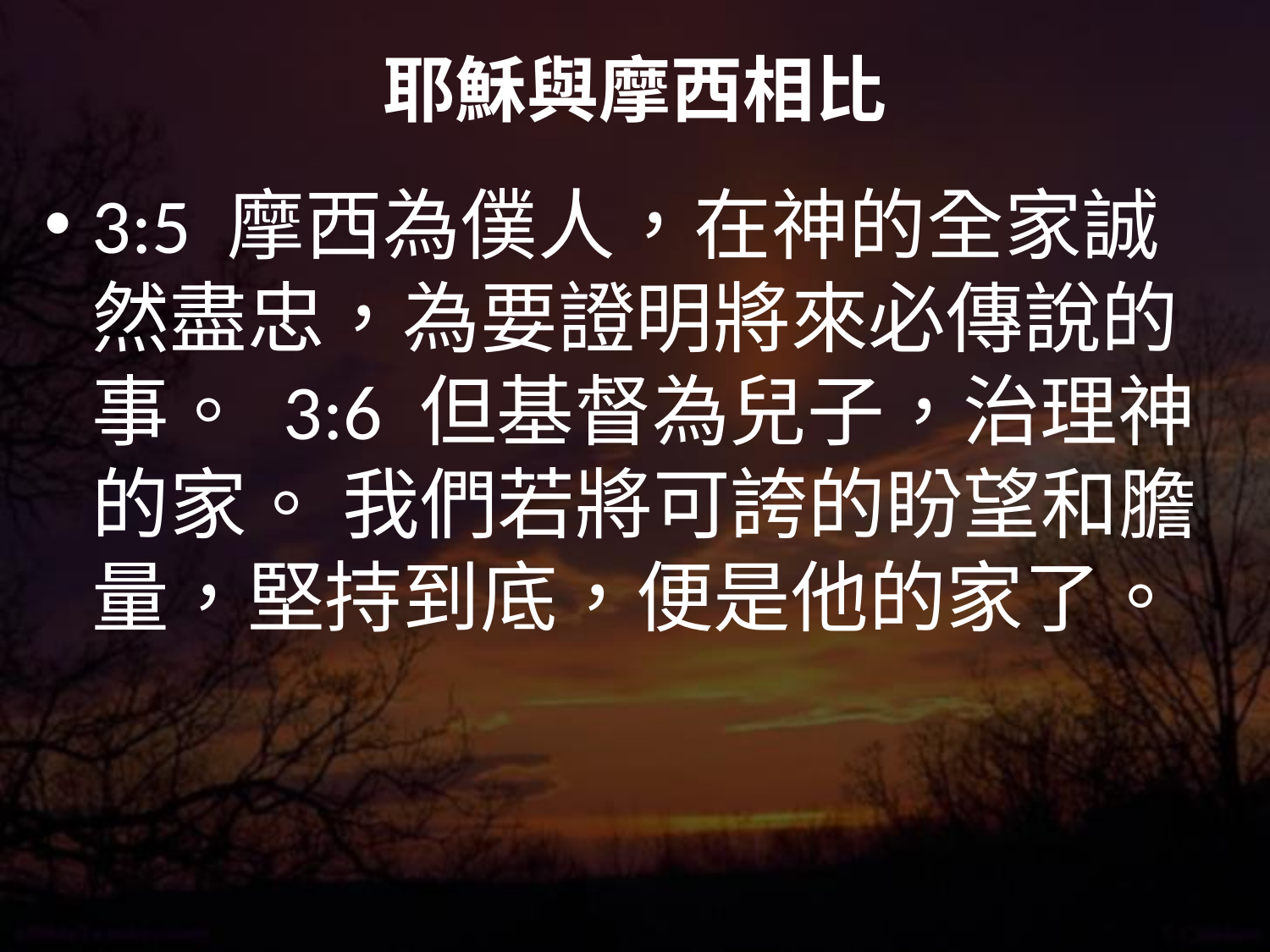

# 耶穌與摩西相比
3:5 摩西為僕人，在神的全家誠然盡忠，為要證明將來必傳說的事。 3:6 但基督為兒子，治理神的家。 我們若將可誇的盼望和膽量，堅持到底，便是他的家了。